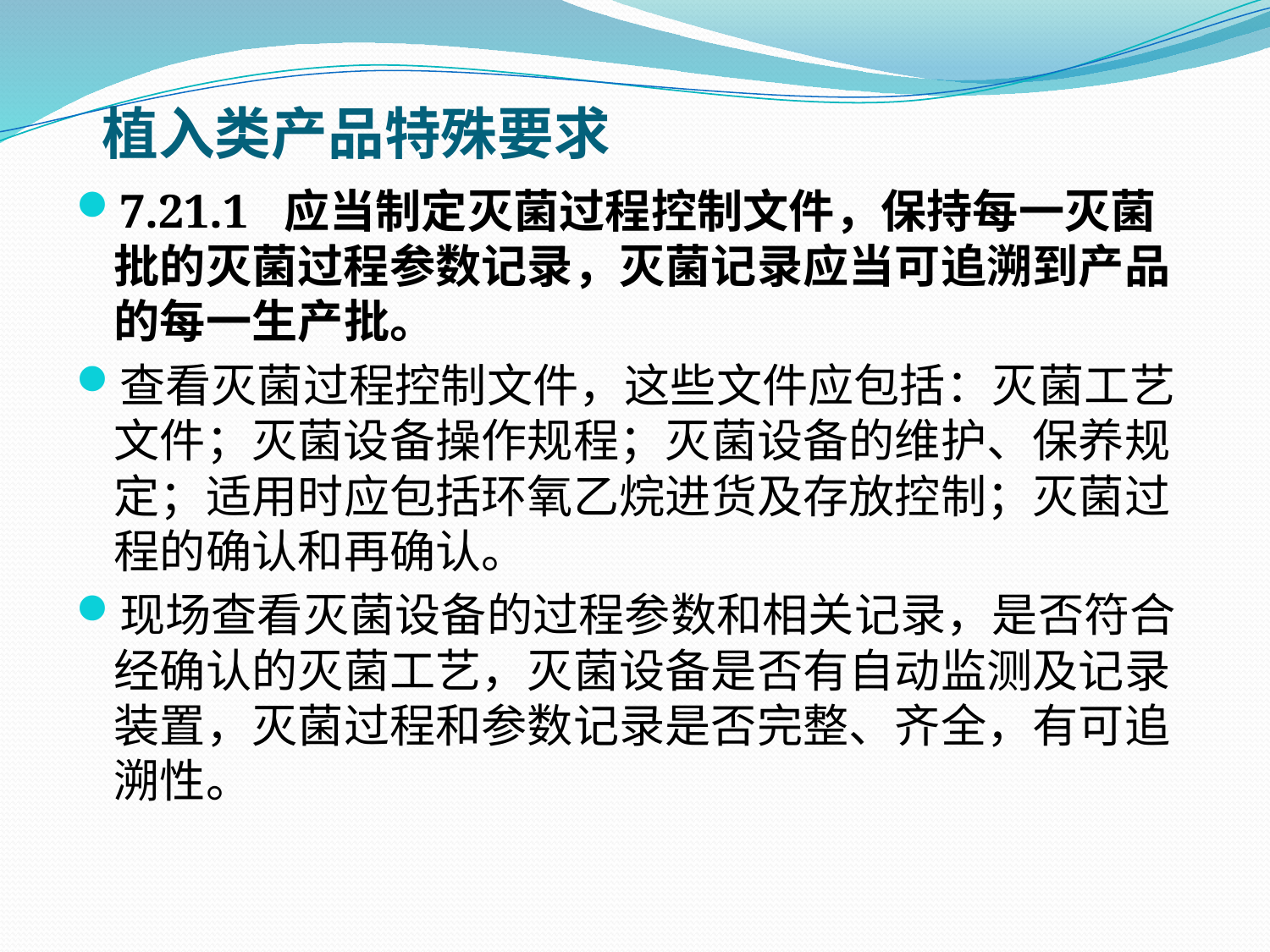

植入类产品特殊要求
7.21.1  应当制定灭菌过程控制文件，保持每一灭菌批的灭菌过程参数记录，灭菌记录应当可追溯到产品的每一生产批。
查看灭菌过程控制文件，这些文件应包括：灭菌工艺文件；灭菌设备操作规程；灭菌设备的维护、保养规定；适用时应包括环氧乙烷进货及存放控制；灭菌过程的确认和再确认。
现场查看灭菌设备的过程参数和相关记录，是否符合经确认的灭菌工艺，灭菌设备是否有自动监测及记录装置，灭菌过程和参数记录是否完整、齐全，有可追溯性。